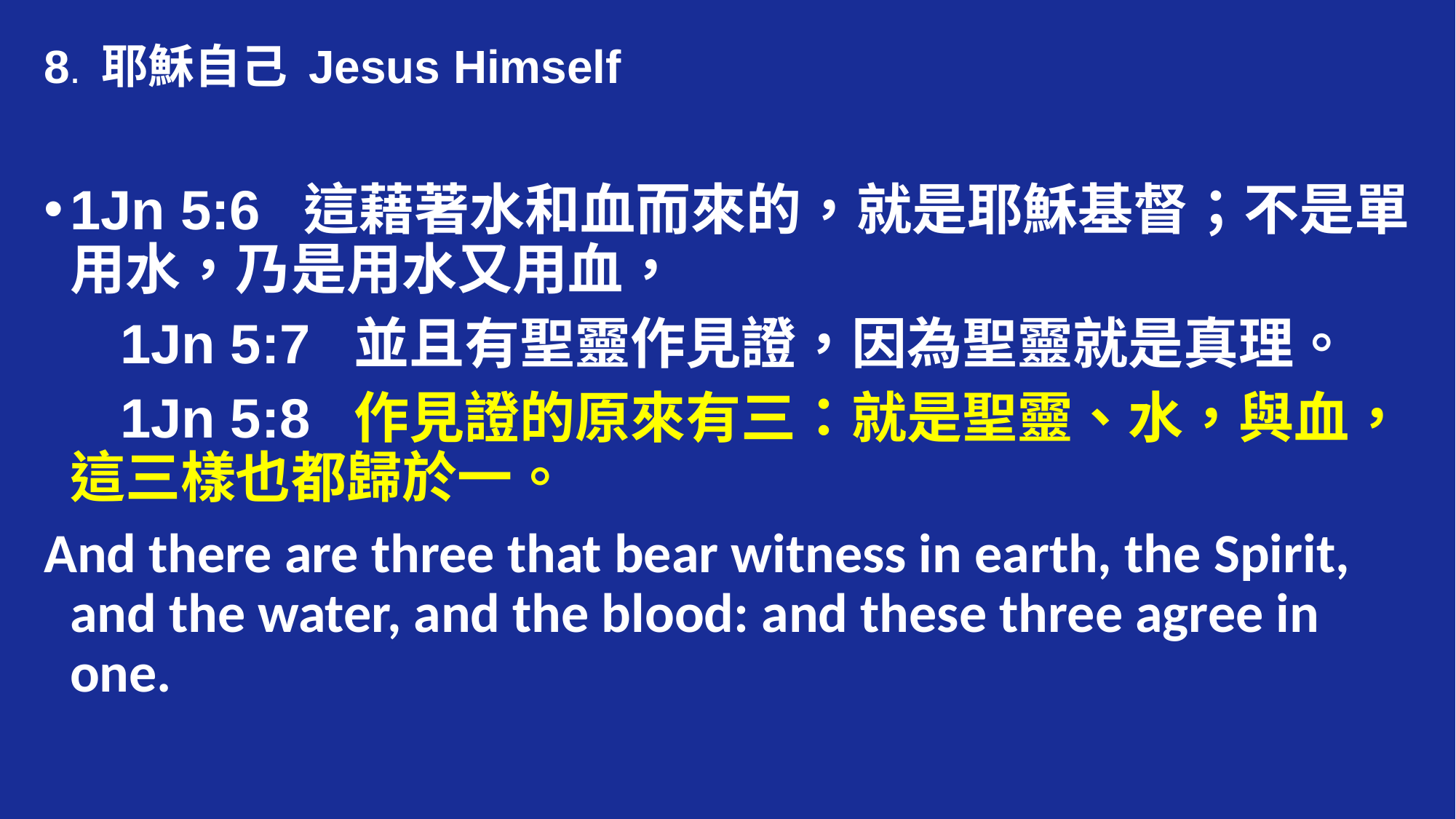

8. 耶穌自己 Jesus Himself

1Jn 5:6  這藉著水和血而來的，就是耶穌基督；不是單用水，乃是用水又用血，
     1Jn 5:7  並且有聖靈作見證，因為聖靈就是真理。
     1Jn 5:8  作見證的原來有三：就是聖靈、水，與血，這三樣也都歸於一。
And there are three that bear witness in earth, the Spirit, and the water, and the blood: and these three agree in one.